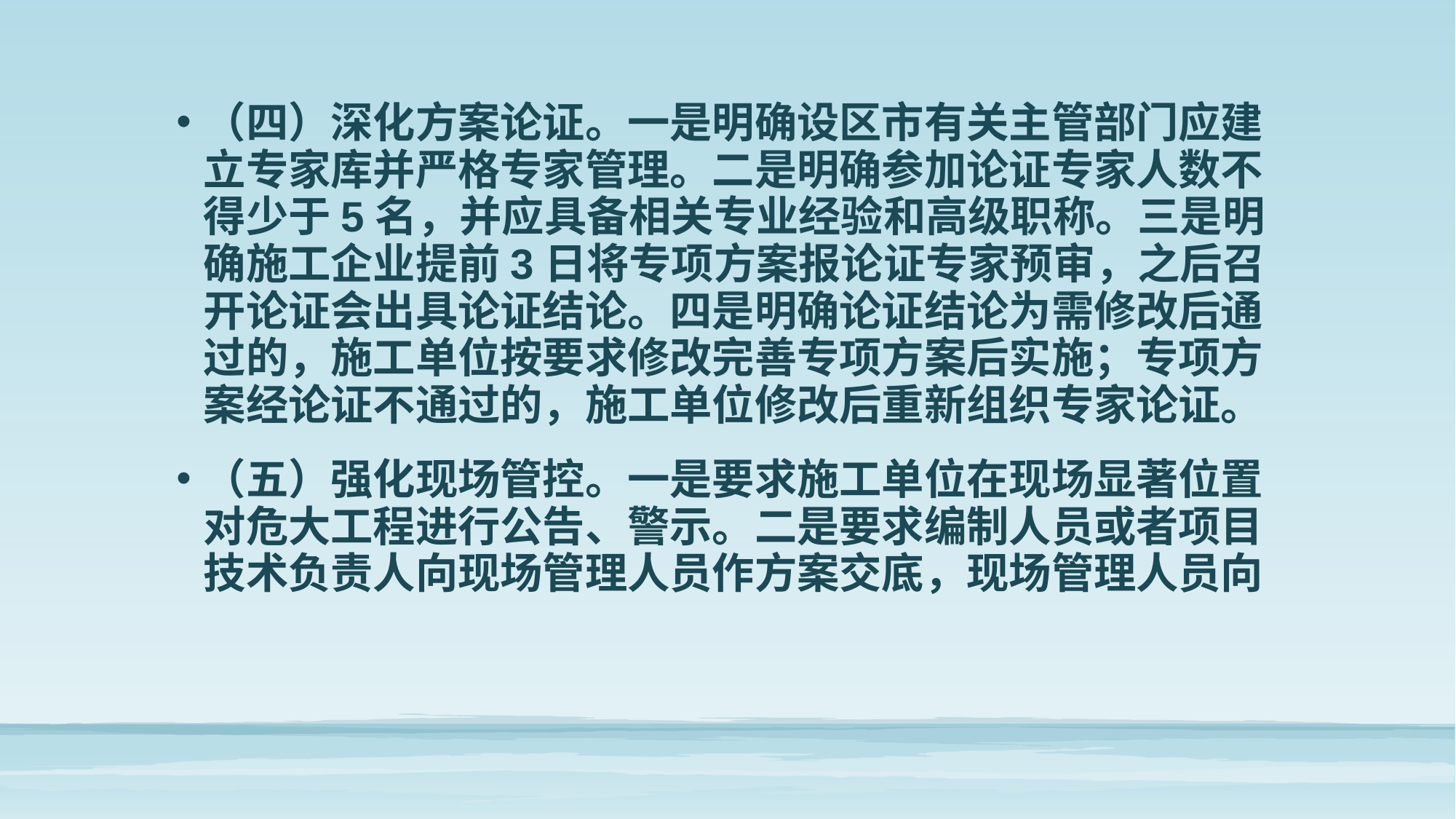

（四）深化方案论证。一是明确设区市有关主管部门应建立专家库并严格专家管理。二是明确参加论证专家人数不得少于5名，并应具备相关专业经验和高级职称。三是明确施工企业提前3日将专项方案报论证专家预审，之后召开论证会出具论证结论。四是明确论证结论为需修改后通过的，施工单位按要求修改完善专项方案后实施；专项方案经论证不通过的，施工单位修改后重新组织专家论证。
（五）强化现场管控。一是要求施工单位在现场显著位置对危大工程进行公告、警示。二是要求编制人员或者项目技术负责人向现场管理人员作方案交底，现场管理人员向